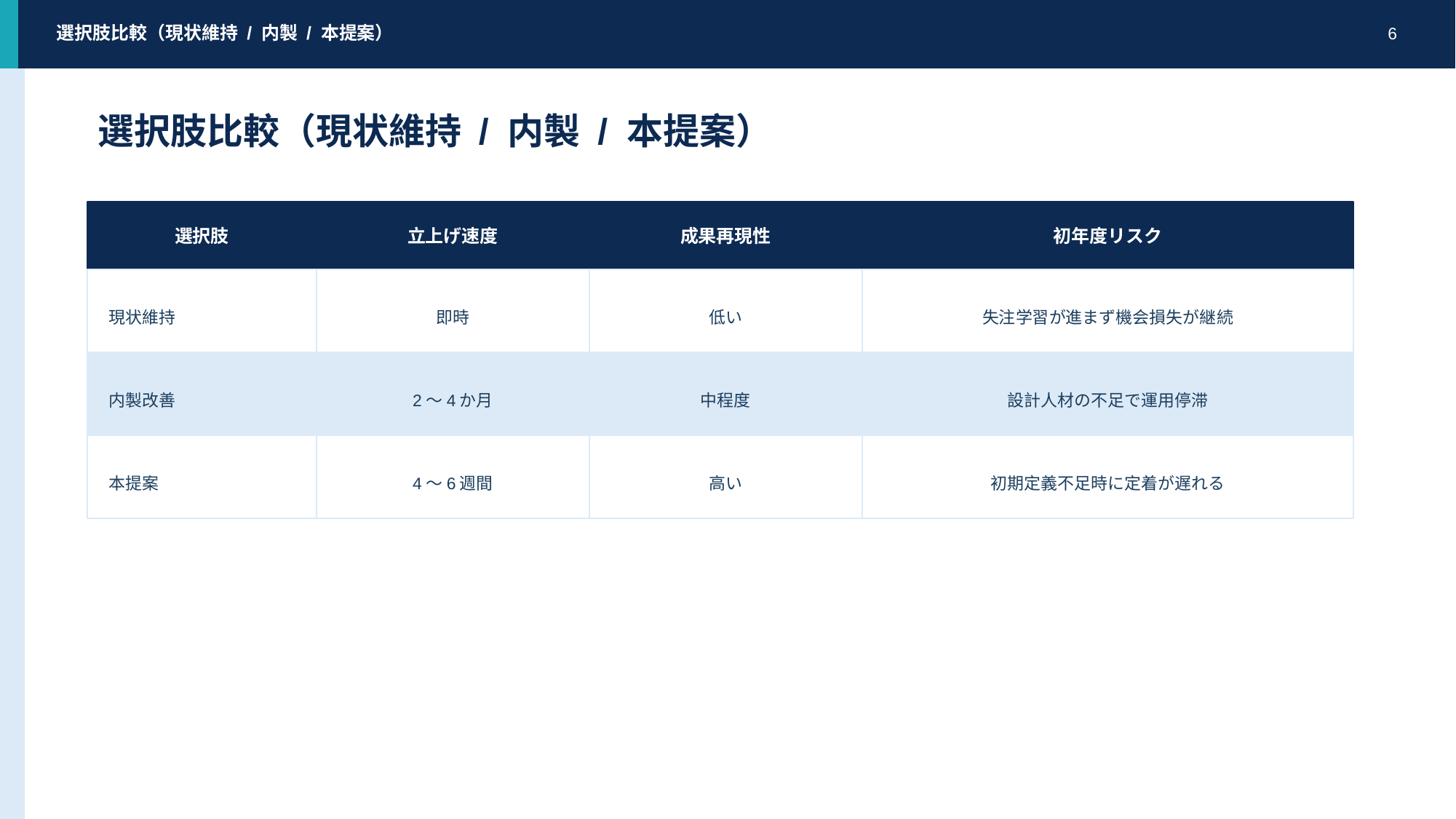

選択肢比較（現状維持 / 内製 / 本提案）
6

選択肢比較（現状維持 / 内製 / 本提案）

選択肢
立上げ速度
成果再現性
初年度リスク

現状維持
即時
低い
失注学習が進まず機会損失が継続

内製改善
2〜4か月
中程度
設計人材の不足で運用停滞

本提案
4〜6週間
高い
初期定義不足時に定着が遅れる